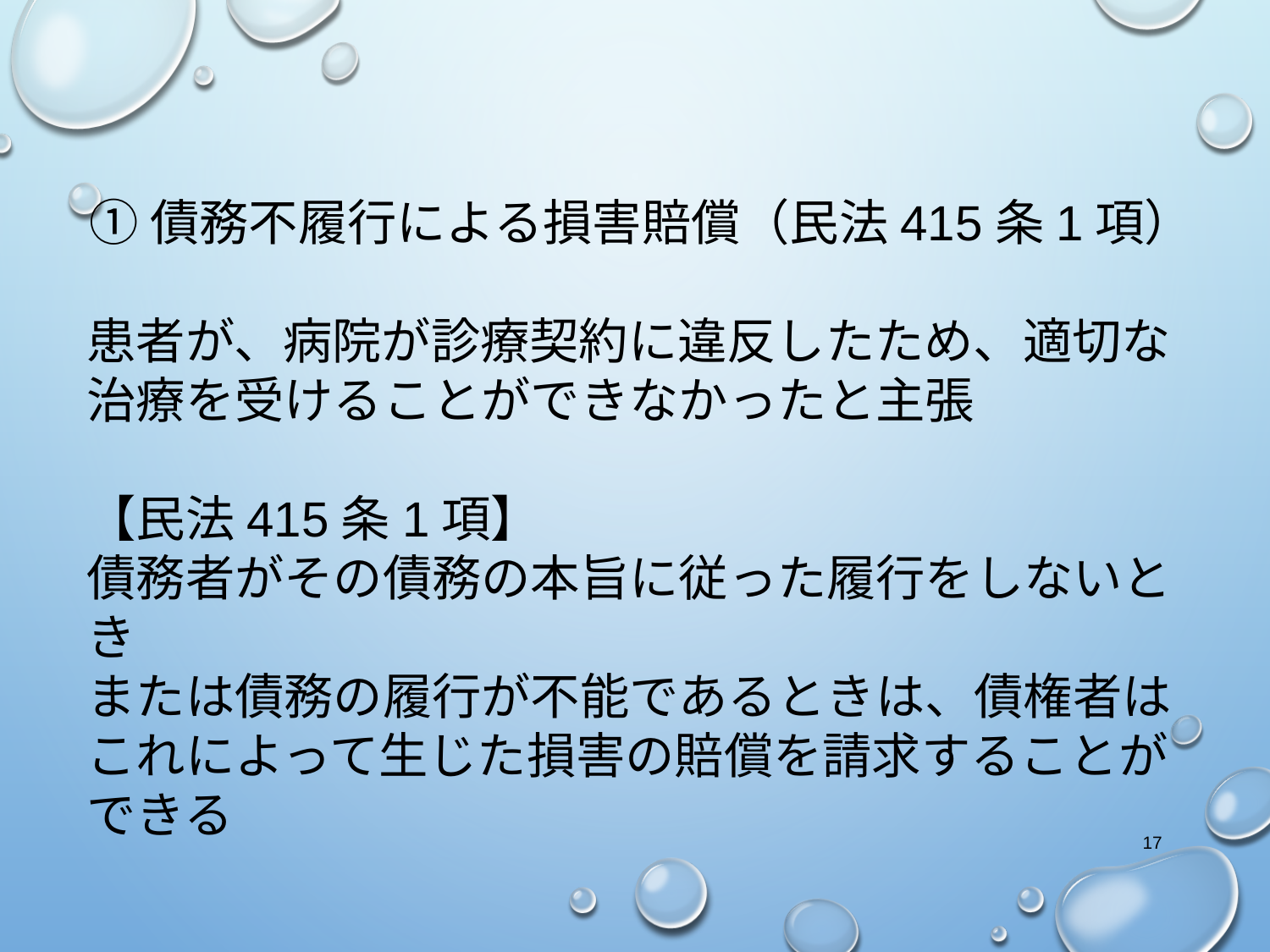

①債務不履行による損害賠償（民法415条1項）

患者が、病院が診療契約に違反したため、適切な治療を受けることができなかったと主張

【民法415条1項】
債務者がその債務の本旨に従った履行をしないとき
または債務の履行が不能であるときは、債権者はこれによって生じた損害の賠償を請求することができる
17